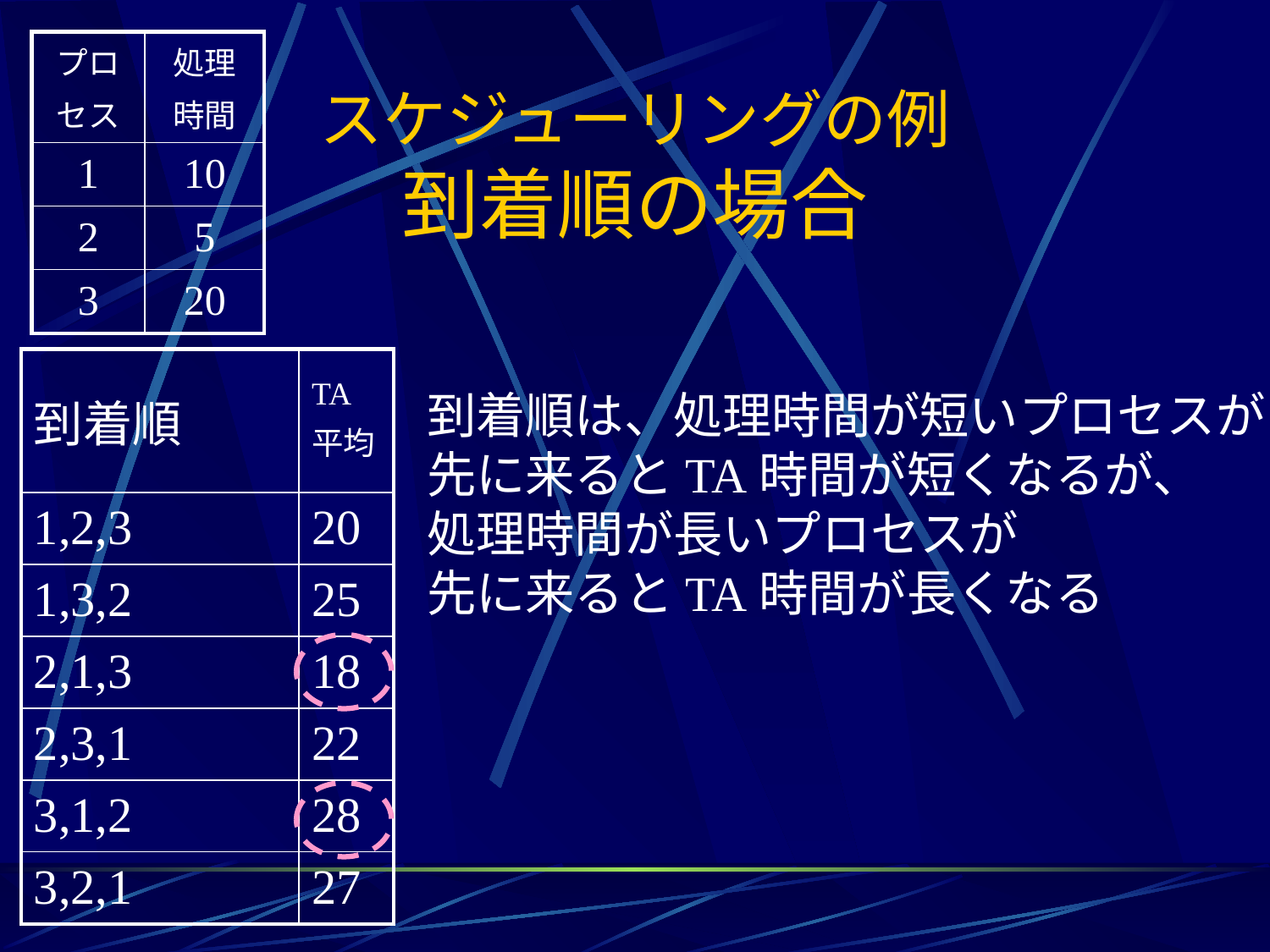

| プロ セス | 処理 時間 |
| --- | --- |
| 1 | 10 |
| 2 | 5 |
| 3 | 20 |
# スケジューリングの例 到着順の場合
| 到着順 | TA 平均 |
| --- | --- |
| 1,2,3 | 20 |
| 1,3,2 | 25 |
| 2,1,3 | 18 |
| 2,3,1 | 22 |
| 3,1,2 | 28 |
| 3,2,1 | 27 |
到着順は、処理時間が短いプロセスが
先に来るとTA時間が短くなるが、
処理時間が長いプロセスが
先に来るとTA時間が長くなる